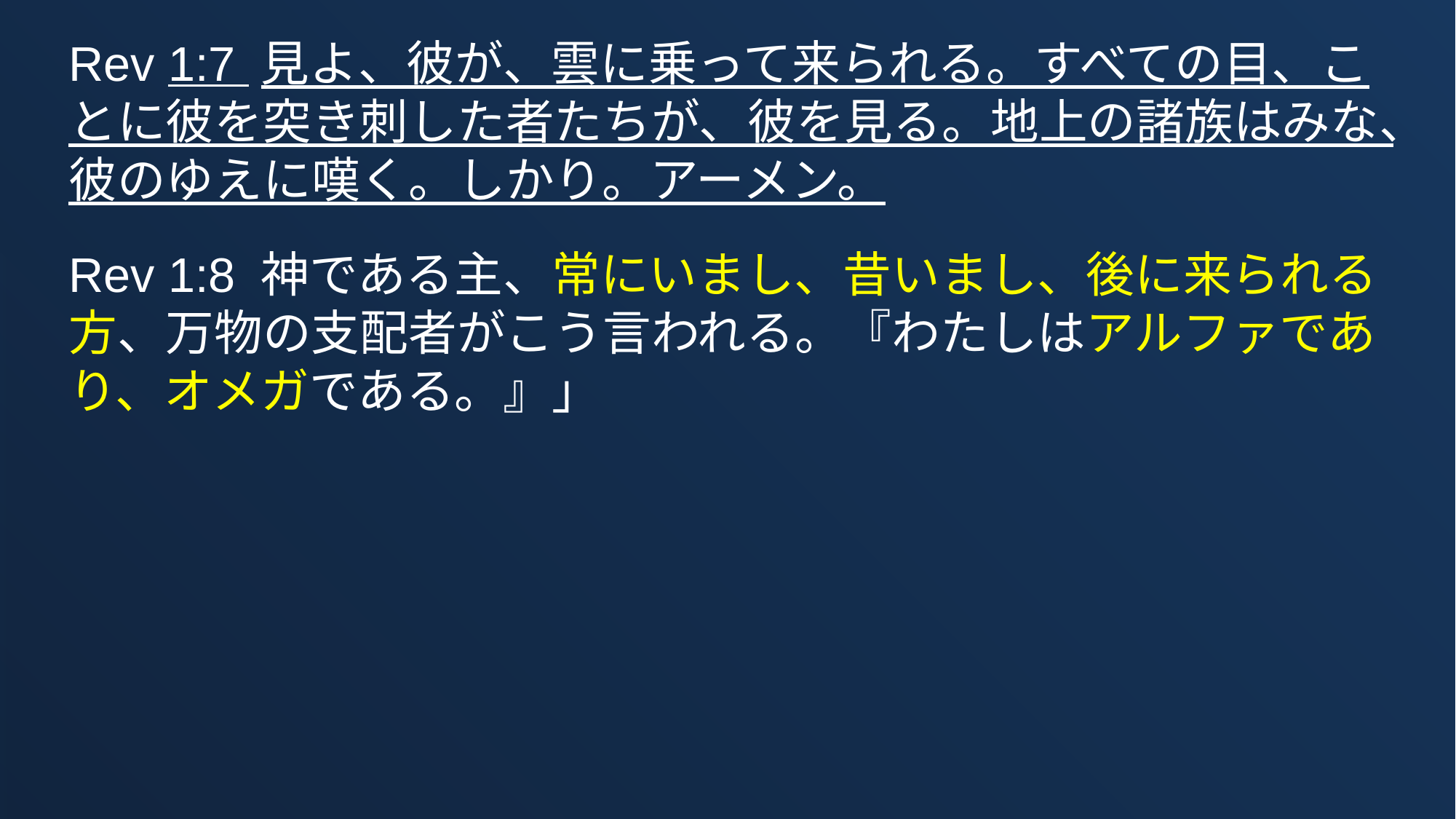

Rev 1:7 見よ、彼が、雲に乗って来られる。すべての目、ことに彼を突き刺した者たちが、彼を見る。地上の諸族はみな、彼のゆえに嘆く。しかり。アーメン。

Rev 1:8 神である主、常にいまし、昔いまし、後に来られる方、万物の支配者がこう言われる。『わたしはアルファであり、オメガである。』」